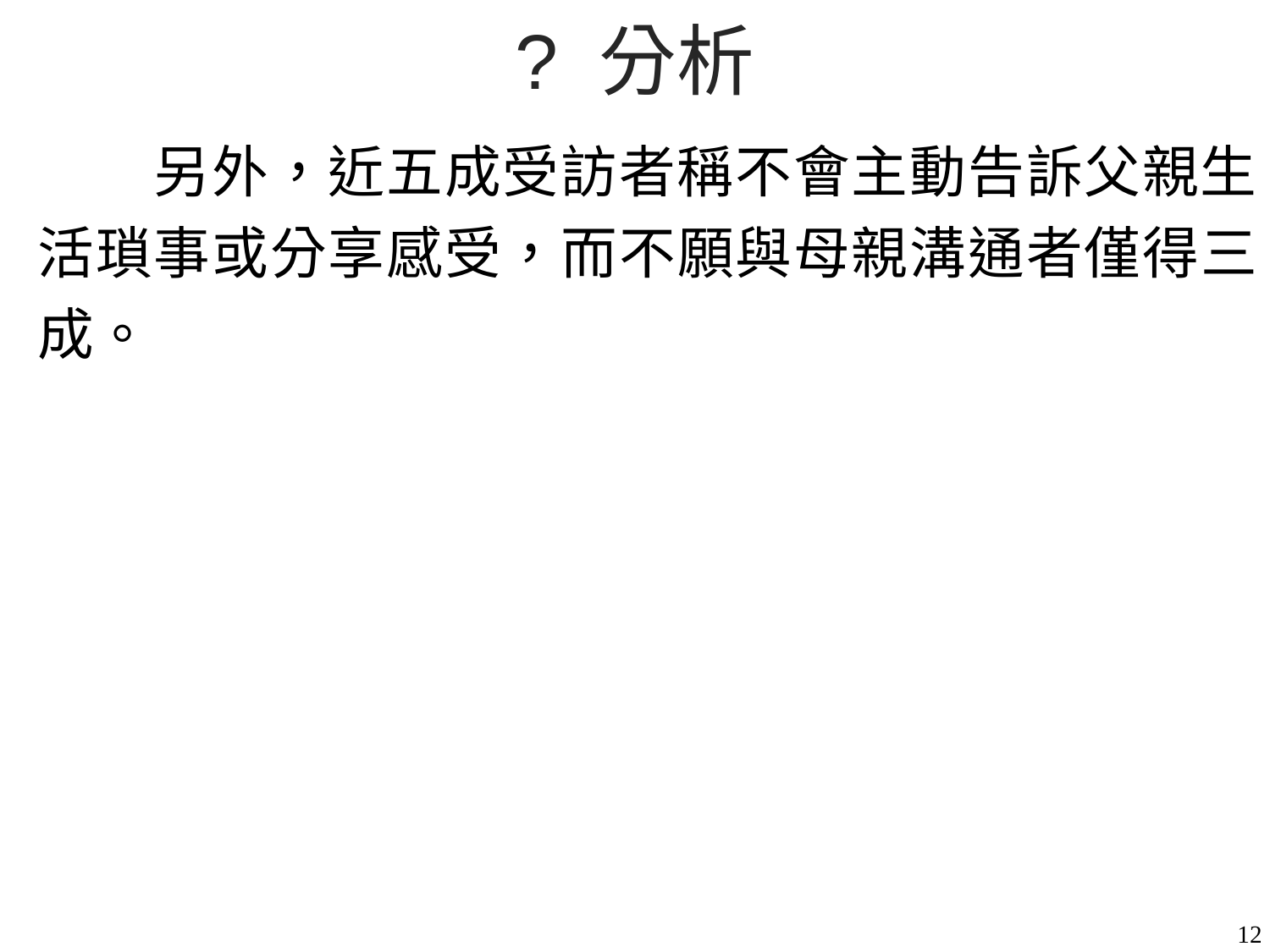

# ? 分析
　　另外，近五成受訪者稱不會主動告訴父親生活瑣事或分享感受，而不願與母親溝通者僅得三成。
12